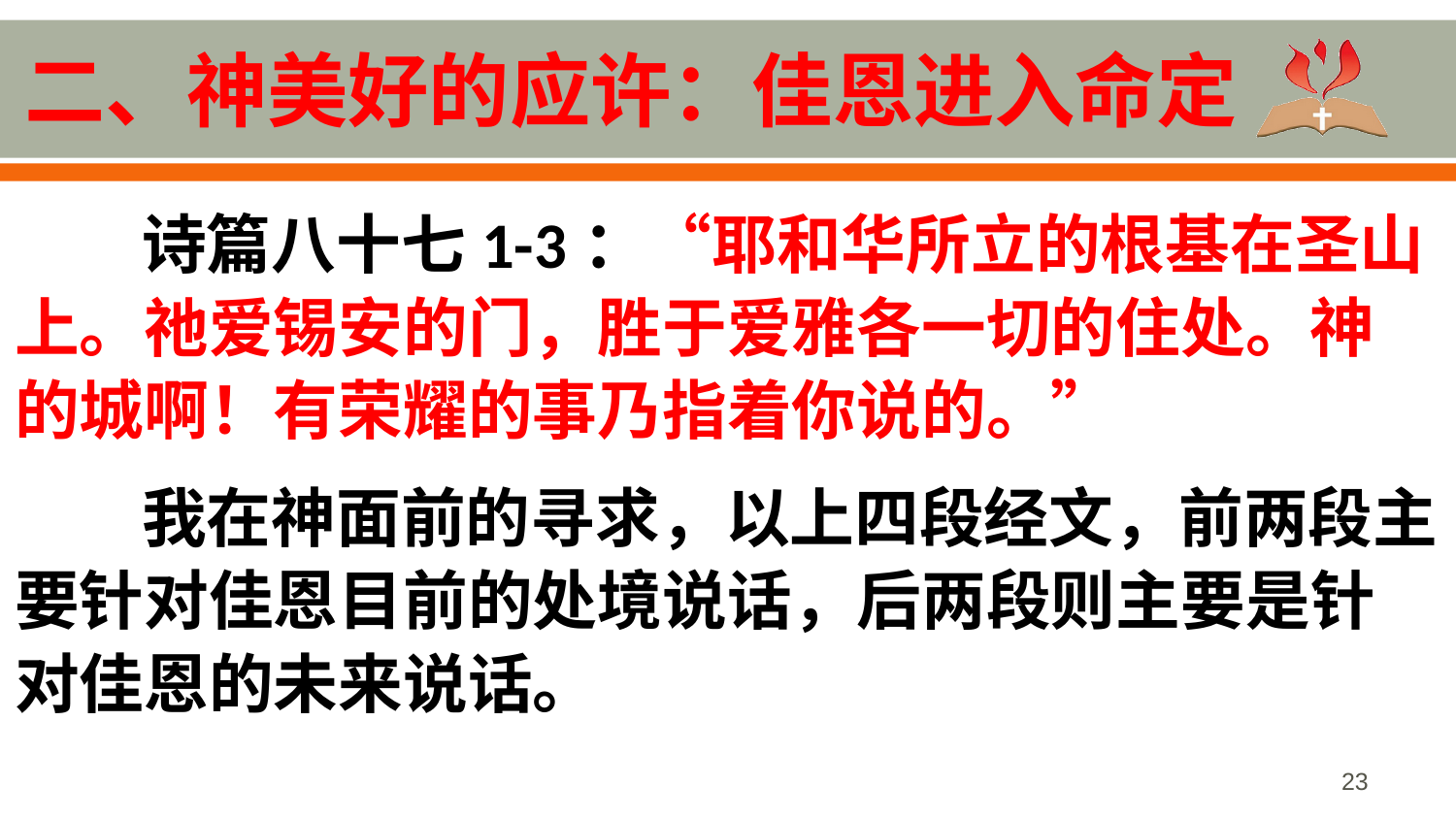

# 二、神美好的应许：佳恩进入命定
诗篇八十七1-3：“耶和华所立的根基在圣山上。祂爱锡安的门，胜于爱雅各一切的住处。神的城啊！有荣耀的事乃指着你说的。”
我在神面前的寻求，以上四段经文，前两段主要针对佳恩目前的处境说话，后两段则主要是针对佳恩的未来说话。

23